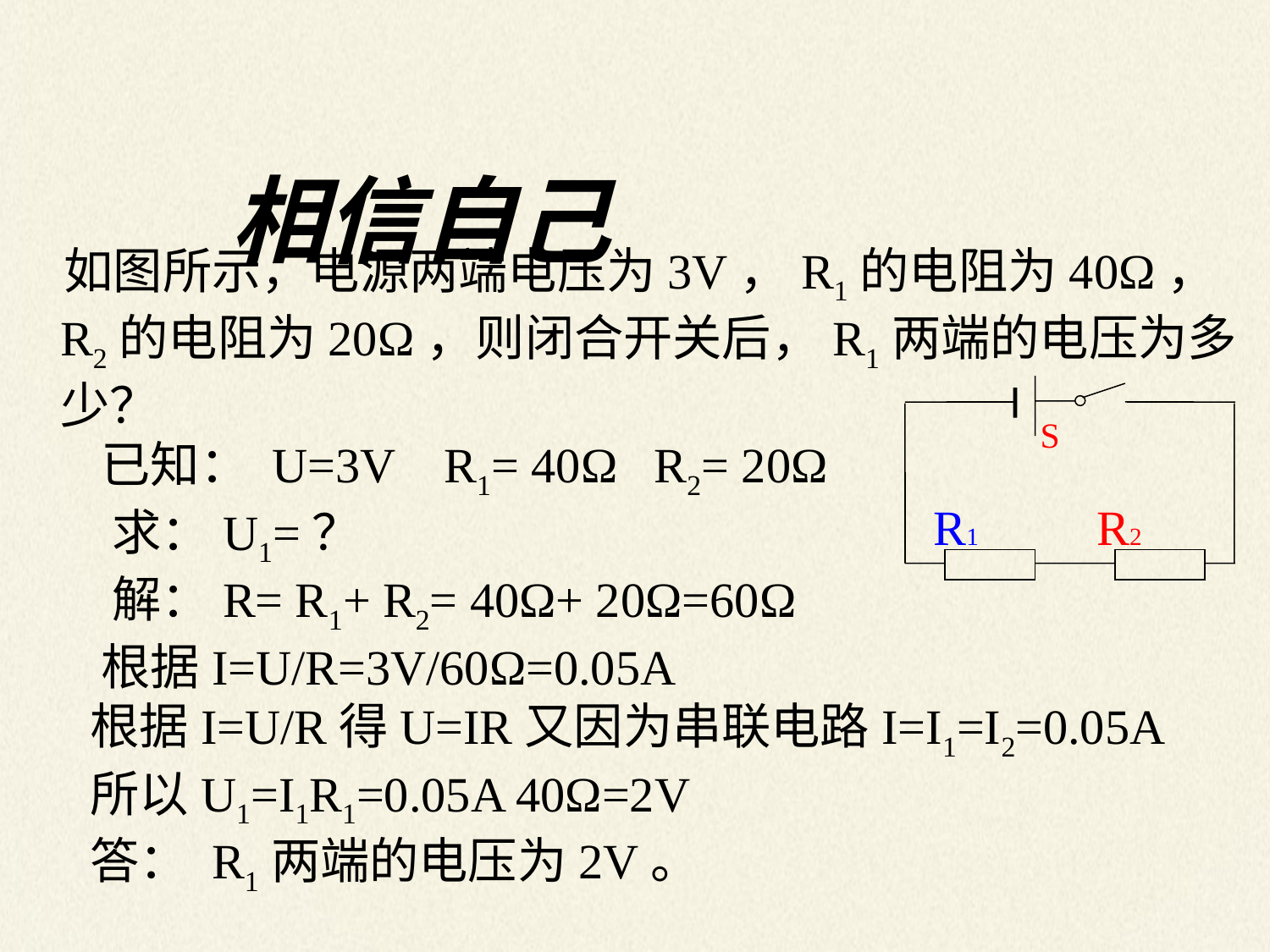

相信自己
   如图所示，电源两端电压为3V，R1的电阻为40Ω，R2的电阻为20Ω，则闭合开关后，R1两端的电压为多少？
       已知： U=3V    R1= 40Ω   R2= 20Ω
        求：U1=？
        解：R= R1+ R2= 40Ω+ 20Ω=60Ω
       根据I=U/R=3V/60Ω=0.05A
      根据I=U/R得U=IR又因为串联电路I=I1=I2=0.05A
      所以U1=I1R1=0.05A 40Ω=2V
      答： R1两端的电压为2V。

S
R1
R2